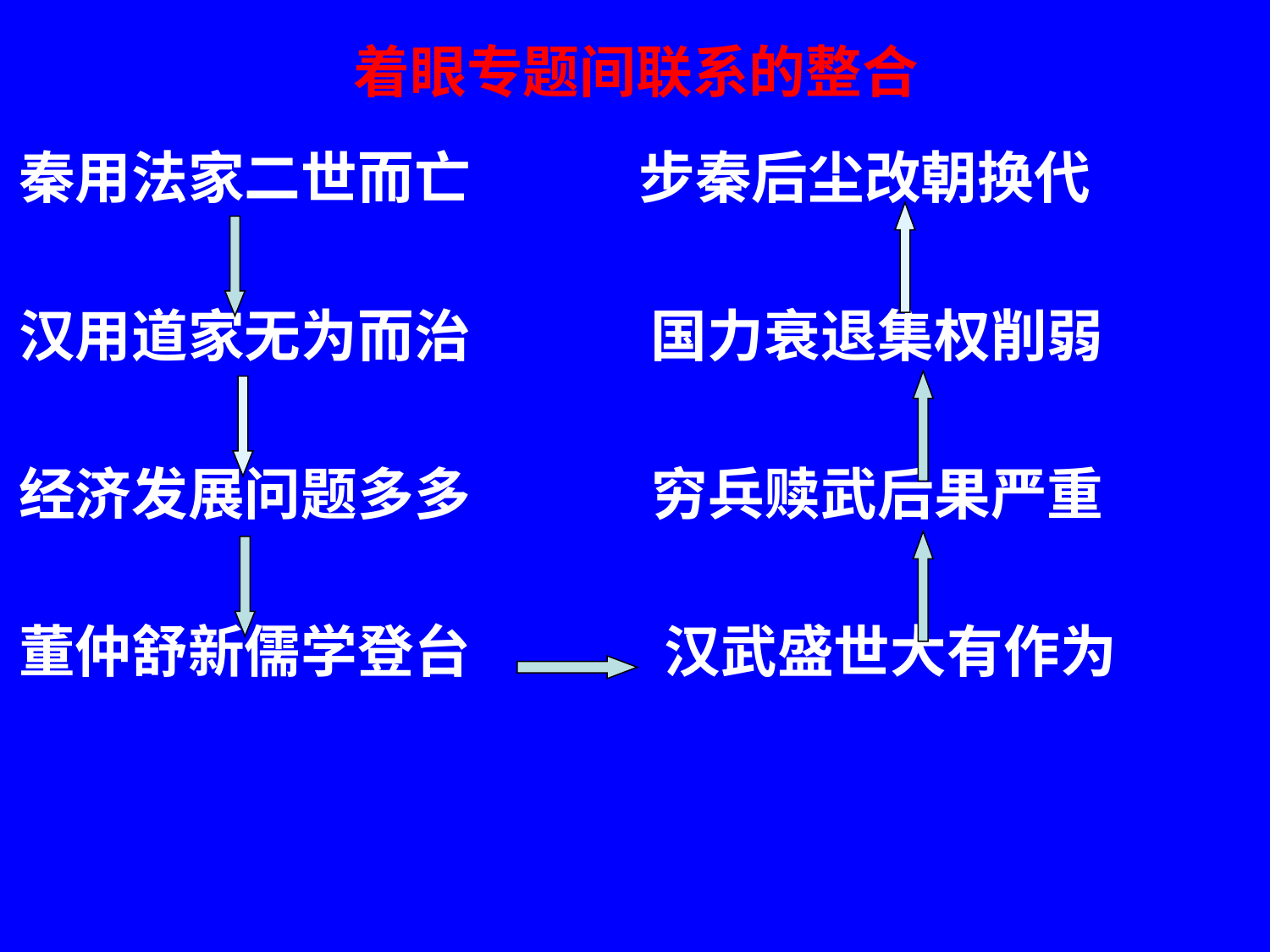

# 着眼专题间联系的整合
秦用法家二世而亡             步秦后尘改朝换代

汉用道家无为而治              国力衰退集权削弱

经济发展问题多多              穷兵赎武后果严重

董仲舒新儒学登台               汉武盛世大有作为